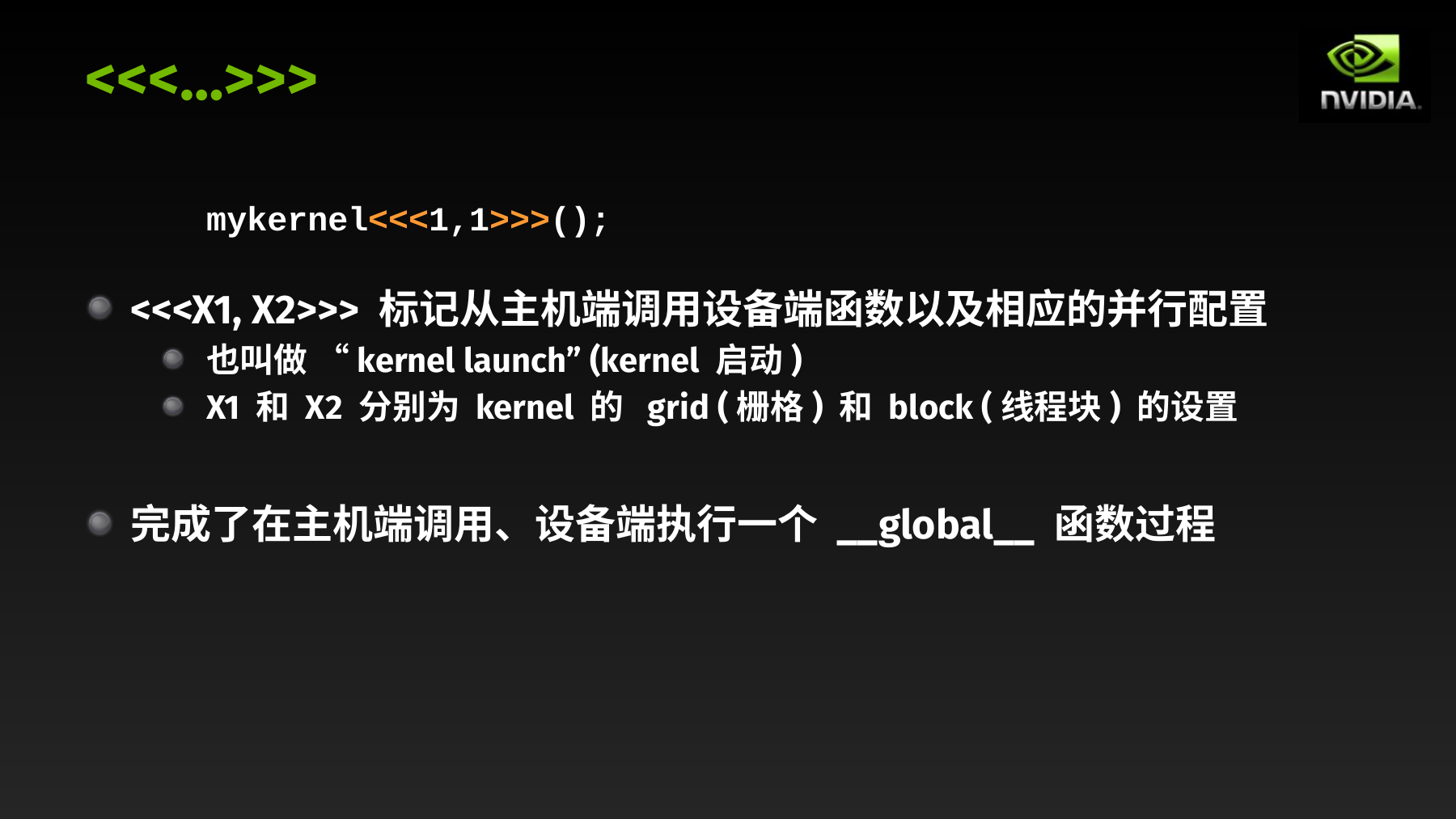

# <<<…>>>
	mykernel<<<1,1>>>();

<<<X1, X2>>> 标记从主机端调用设备端函数以及相应的并行配置
也叫做 “kernel launch” (kernel 启动)
X1 和 X2 分别为 kernel 的  grid (栅格) 和 block (线程块) 的设置

完成了在主机端调用、设备端执行一个 __global__ 函数过程